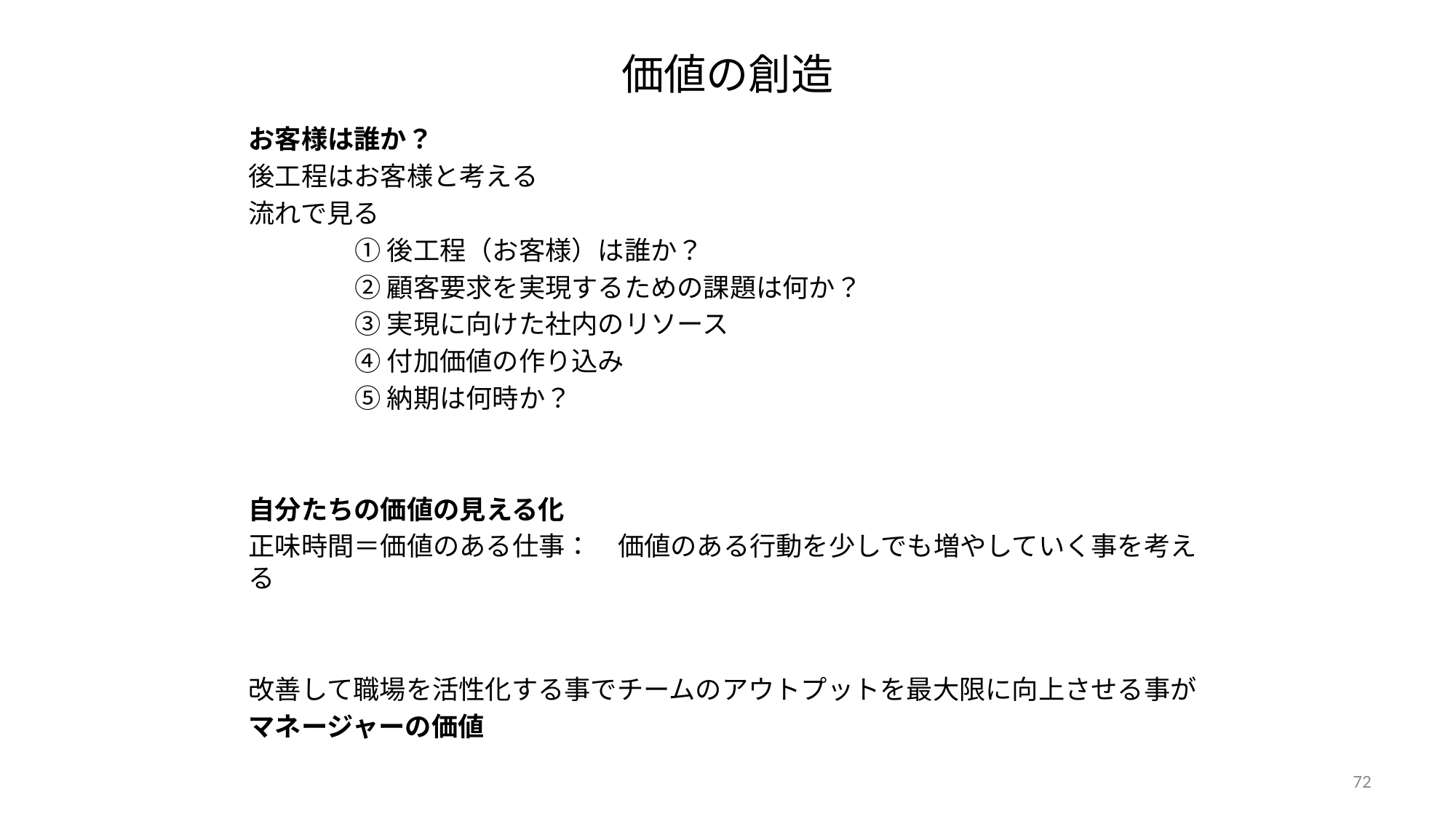

# 価値の創造
お客様は誰か？
後工程はお客様と考える
流れで見る
	①後工程（お客様）は誰か？
	②顧客要求を実現するための課題は何か？
	③実現に向けた社内のリソース
	④付加価値の作り込み
	⑤納期は何時か？

自分たちの価値の見える化
正味時間＝価値のある仕事：　価値のある行動を少しでも増やしていく事を考える

改善して職場を活性化する事でチームのアウトプットを最大限に向上させる事が
マネージャーの価値
72